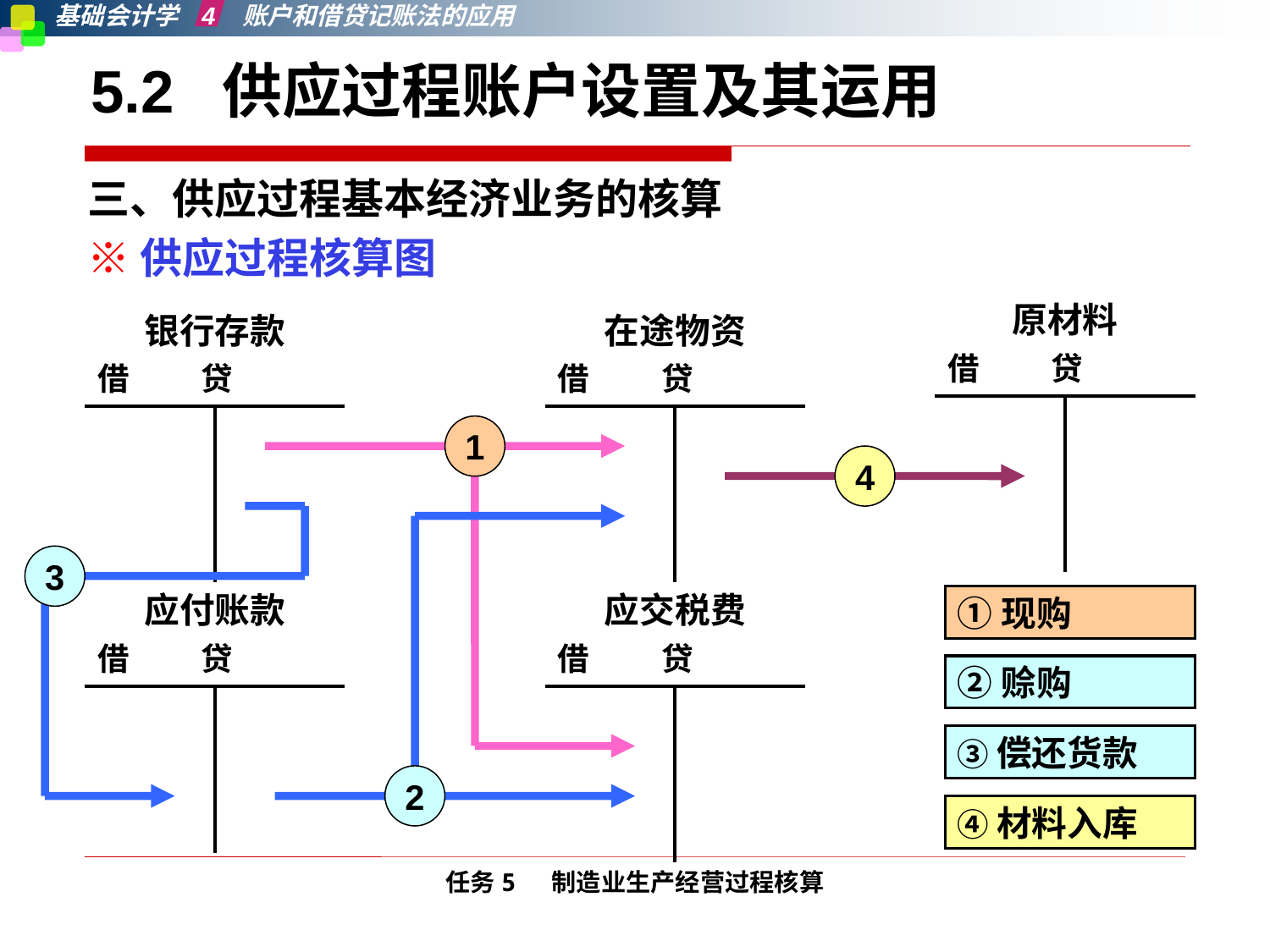

5.2  供应过程账户设置及其运用
三、供应过程基本经济业务的核算
※供应过程核算图
| 原材料 借 贷 |  |
| --- | --- |
|  |  |
| 银行存款 借 贷 |  |
| --- | --- |
|  |  |
| 在途物资 借 贷 |  |
| --- | --- |
|  |  |
1

4

3

| 应付账款 借 贷 |  |
| --- | --- |
|  |  |
| 应交税费 借 贷 |  |
| --- | --- |
|  |  |
①现购
②赊购
③偿还货款

2

④材料入库
任务5  制造业生产经营过程核算